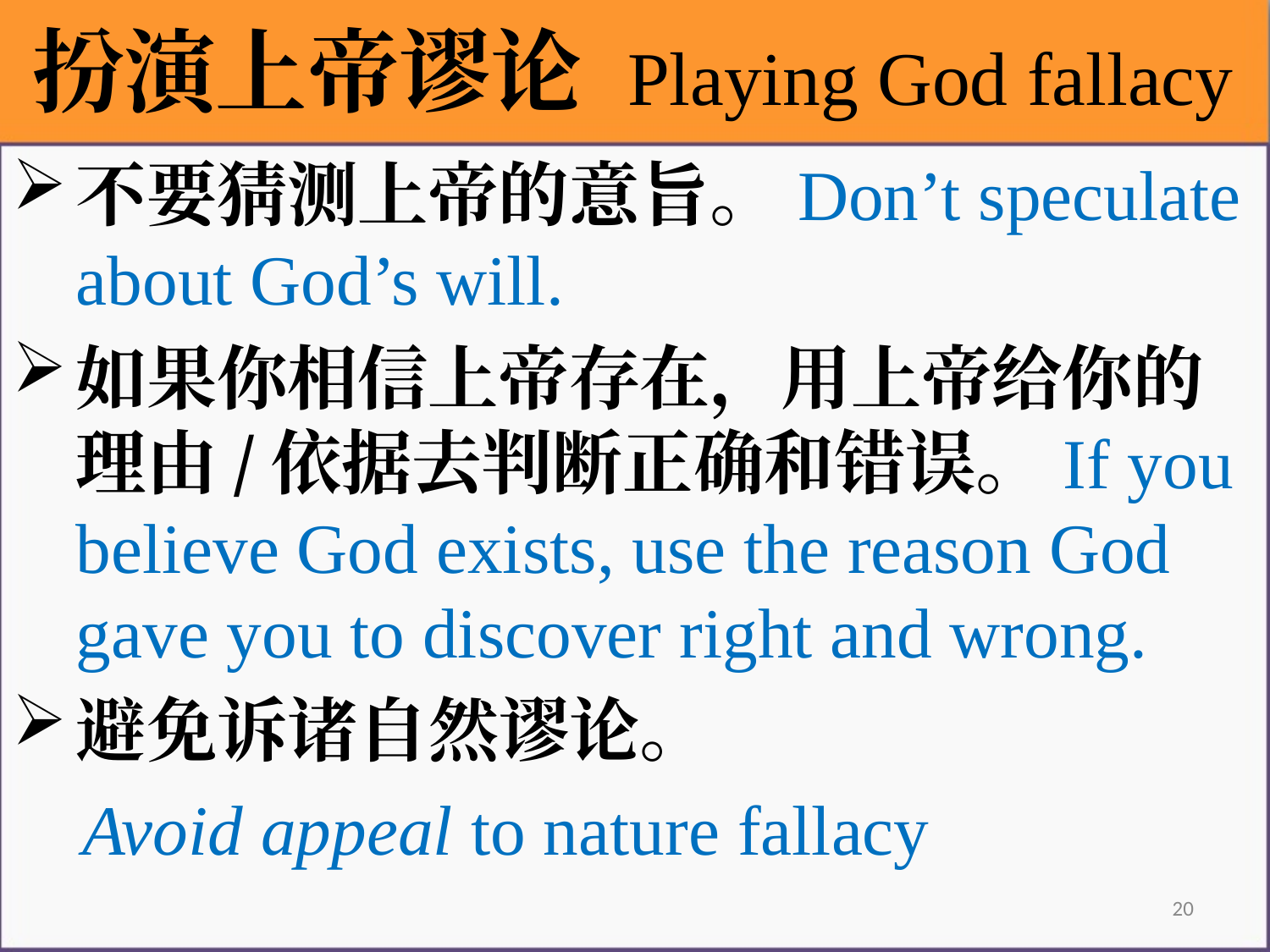

扮演上帝谬论 Playing God fallacy
不要猜测上帝的意旨。Don’t speculate about God’s will.
如果你相信上帝存在，用上帝给你的理由/依据去判断正确和错误。If you believe God exists, use the reason God gave you to discover right and wrong.
避免诉诸自然谬论。
    Avoid appeal to nature fallacy

20